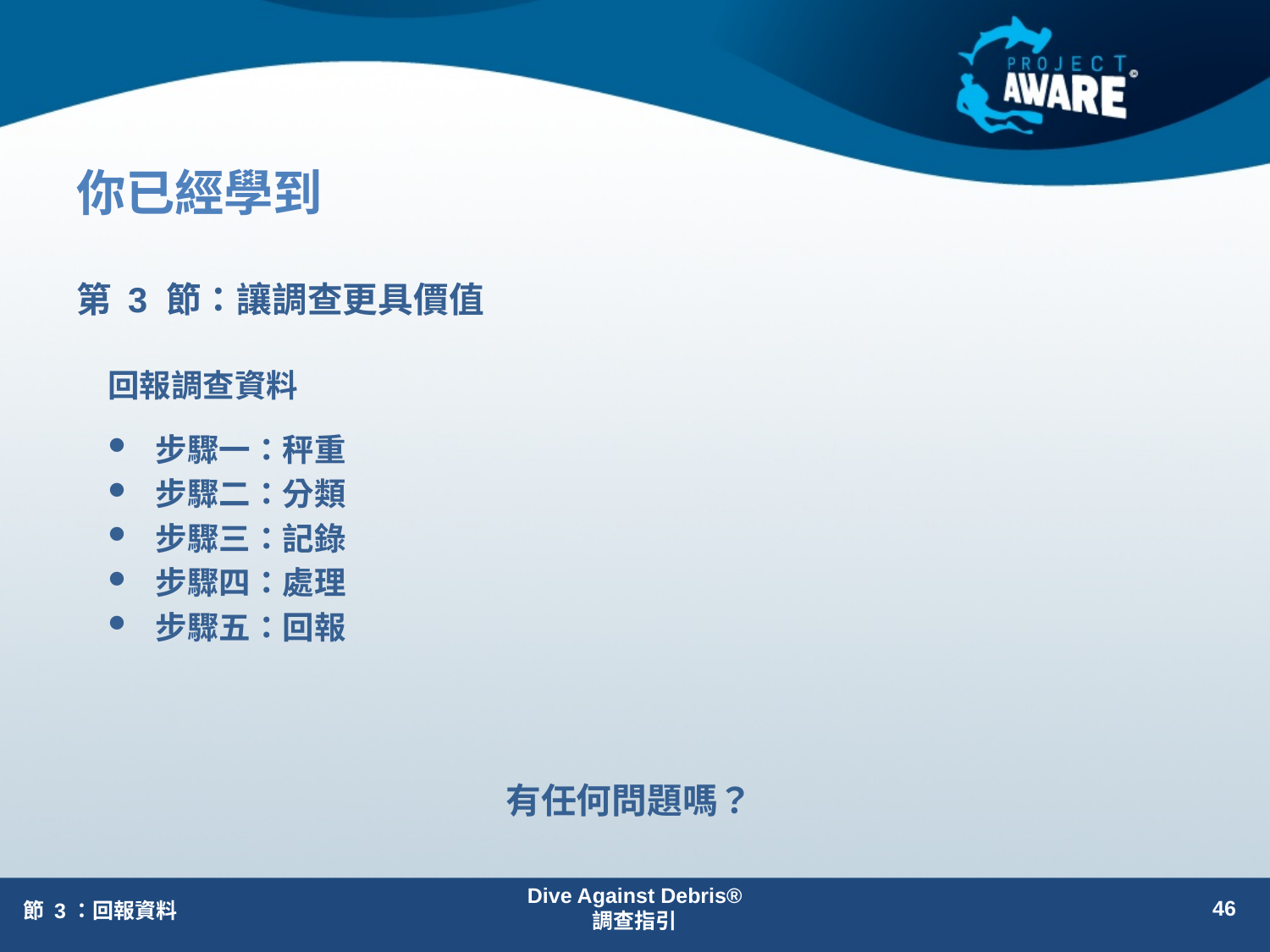

# 你已經學到
第 3 節：讓調查更具價值
回報調查資料
步驟一：秤重
步驟二：分類
步驟三：記錄
步驟四：處理
步驟五：回報

有任何問題嗎？
Dive Against Debris®
調查指引
46
節 3：回報資料